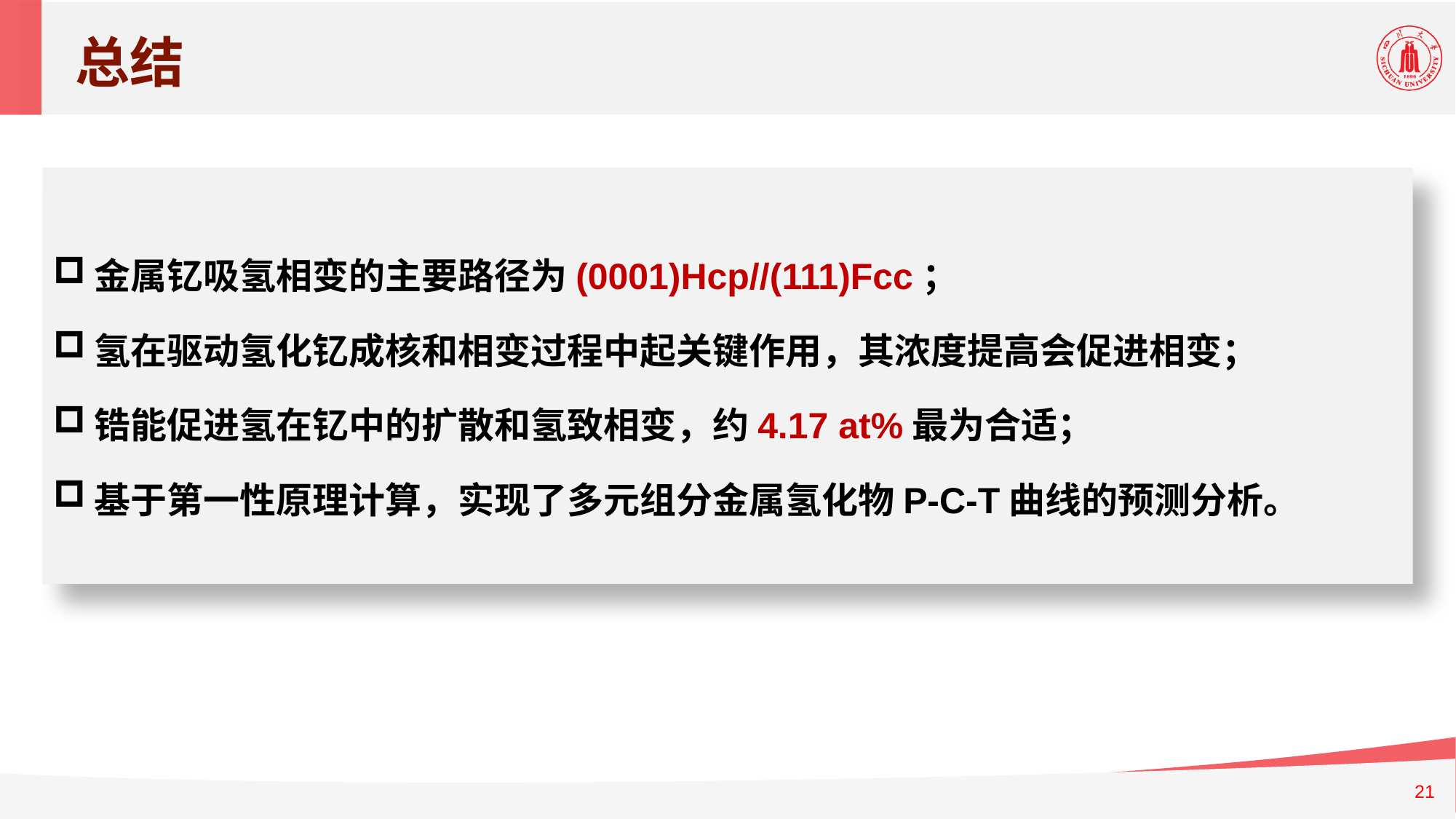

总结
金属钇吸氢相变的主要路径为(0001)Hcp//(111)Fcc；
氢在驱动氢化钇成核和相变过程中起关键作用，其浓度提高会促进相变；
锆能促进氢在钇中的扩散和氢致相变，约4.17 at%最为合适；
基于第一性原理计算，实现了多元组分金属氢化物P-C-T曲线的预测分析。